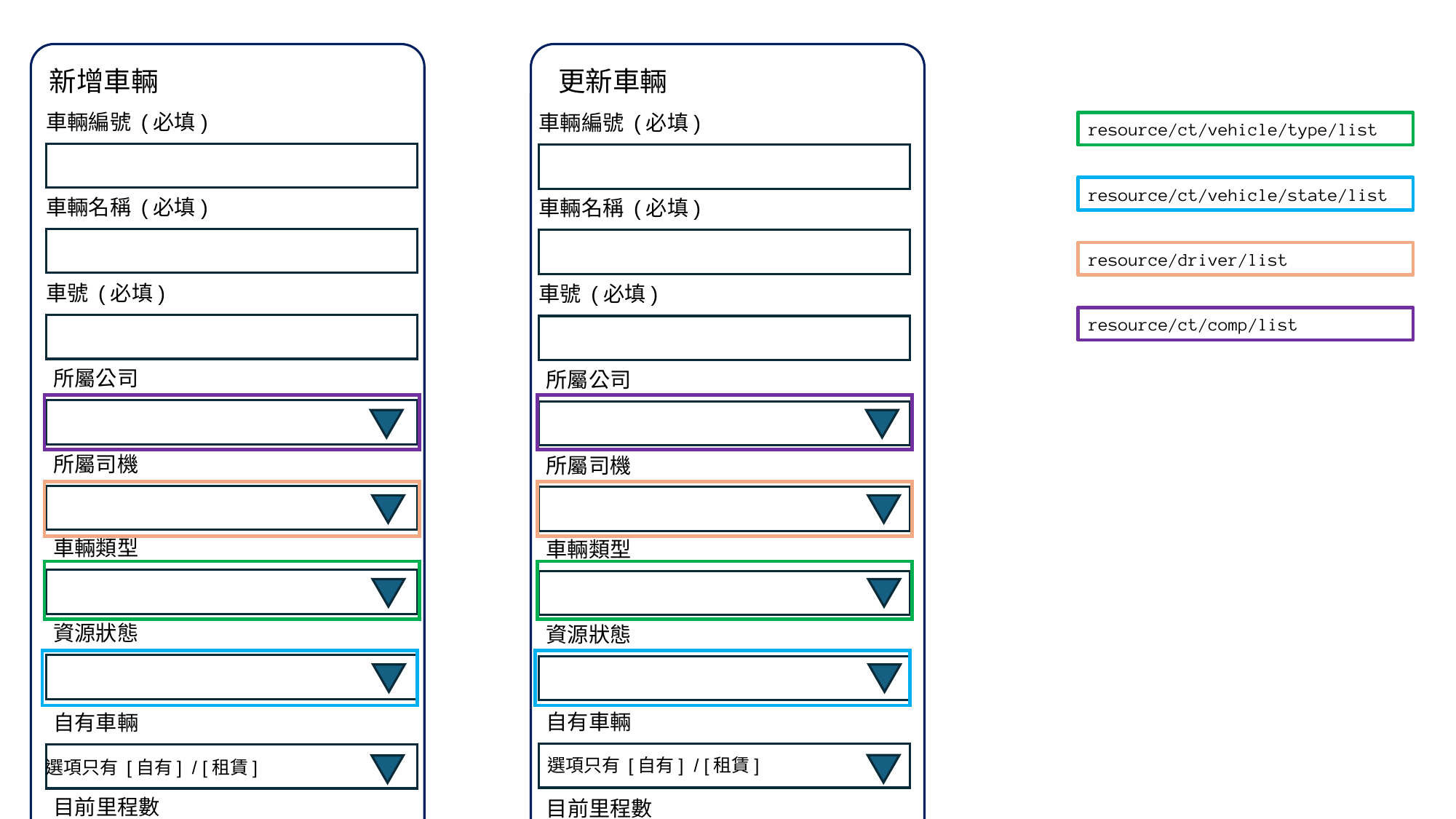

新增車輛
更新車輛
車輛編號 (必填)
車輛編號 (必填)
resource/ct/vehicle/type/list

resource/ct/vehicle/state/list
車輛名稱 (必填)
車輛名稱 (必填)

resource/driver/list
車號 (必填)
車號 (必填)
resource/ct/comp/list

所屬公司
所屬公司

所屬司機
所屬司機

車輛類型
車輛類型

資源狀態
資源狀態

自有車輛
自有車輛

選項只有 [自有]  / [租賃]
選項只有 [自有]  / [租賃]

目前里程數
目前里程數

上次保養日期
上次保養日期